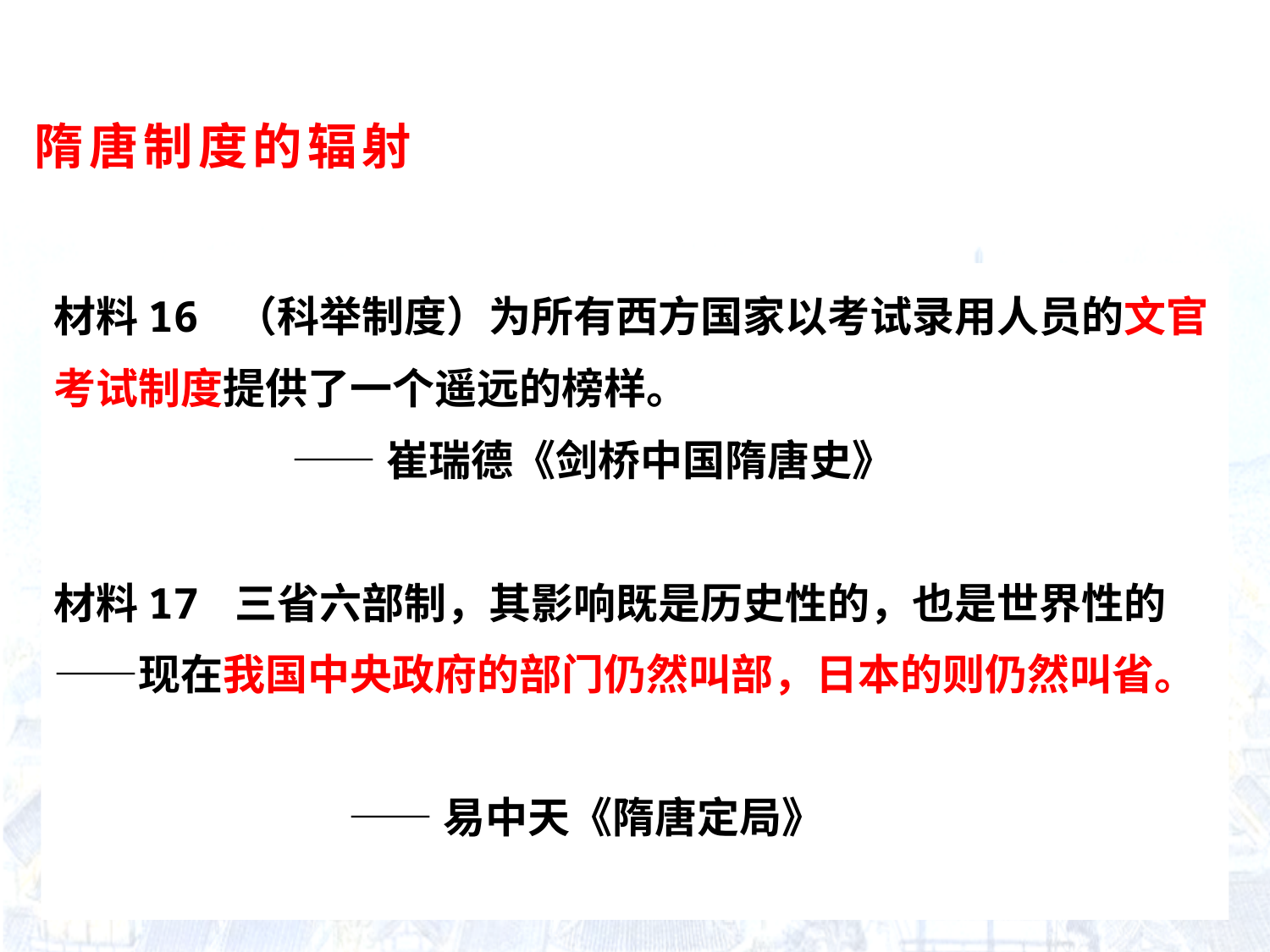

隋唐制度的辐射
材料16 （科举制度）为所有西方国家以考试录用人员的文官考试制度提供了一个遥远的榜样。
                         ——崔瑞德《剑桥中国隋唐史》

材料17 三省六部制，其影响既是历史性的，也是世界性的——现在我国中央政府的部门仍然叫部，日本的则仍然叫省。
                               ——易中天《隋唐定局》